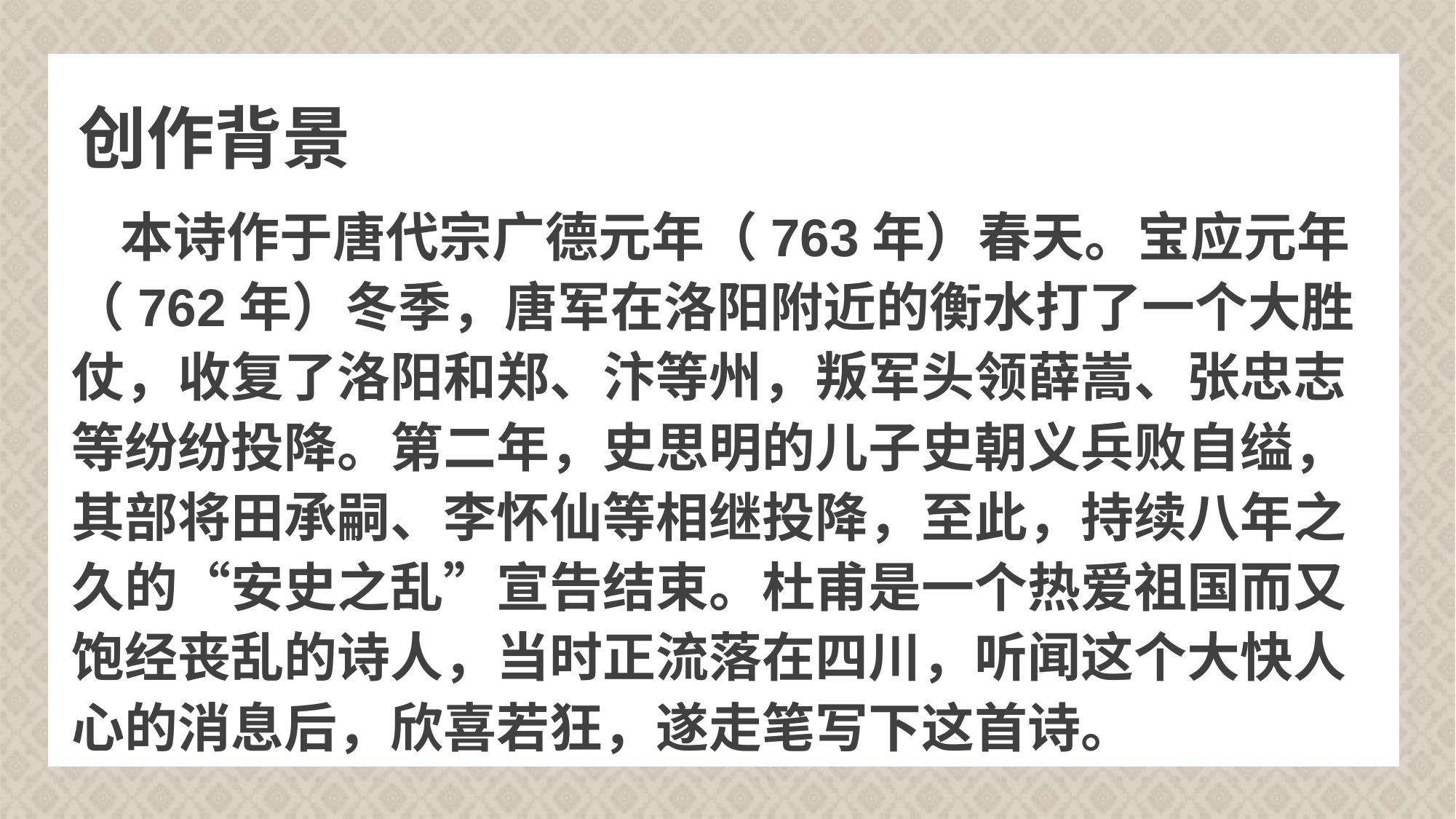

创作背景
   本诗作于唐代宗广德元年（763年）春天。宝应元年（762年）冬季，唐军在洛阳附近的衡水打了一个大胜仗，收复了洛阳和郑、汴等州，叛军头领薛嵩、张忠志等纷纷投降。第二年，史思明的儿子史朝义兵败自缢，其部将田承嗣、李怀仙等相继投降，至此，持续八年之久的“安史之乱”宣告结束。杜甫是一个热爱祖国而又饱经丧乱的诗人，当时正流落在四川，听闻这个大快人心的消息后，欣喜若狂，遂走笔写下这首诗。